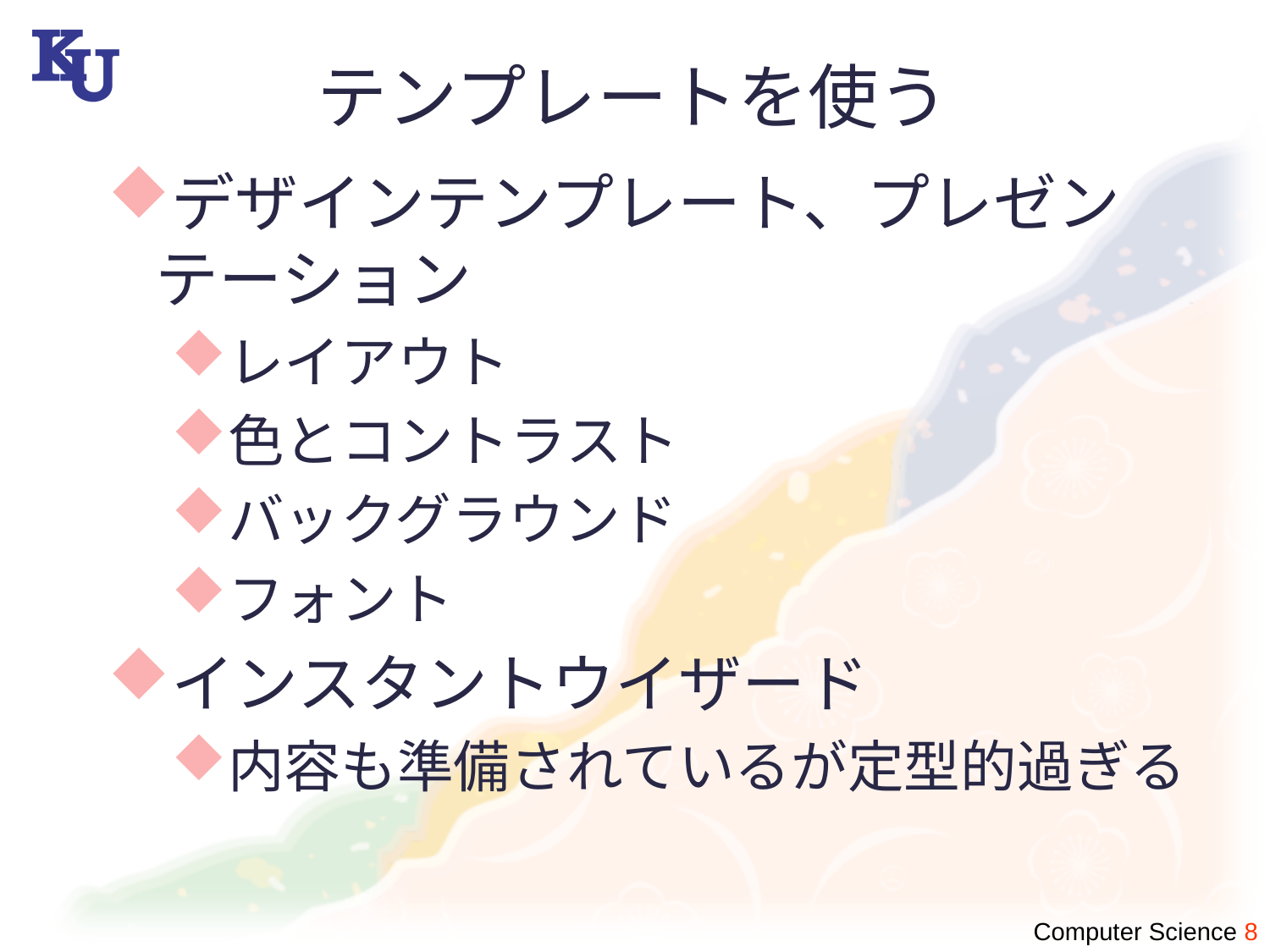

# テンプレートを使う
デザインテンプレート、プレゼンテーション
レイアウト
色とコントラスト
バックグラウンド
フォント
インスタントウイザード
内容も準備されているが定型的過ぎる